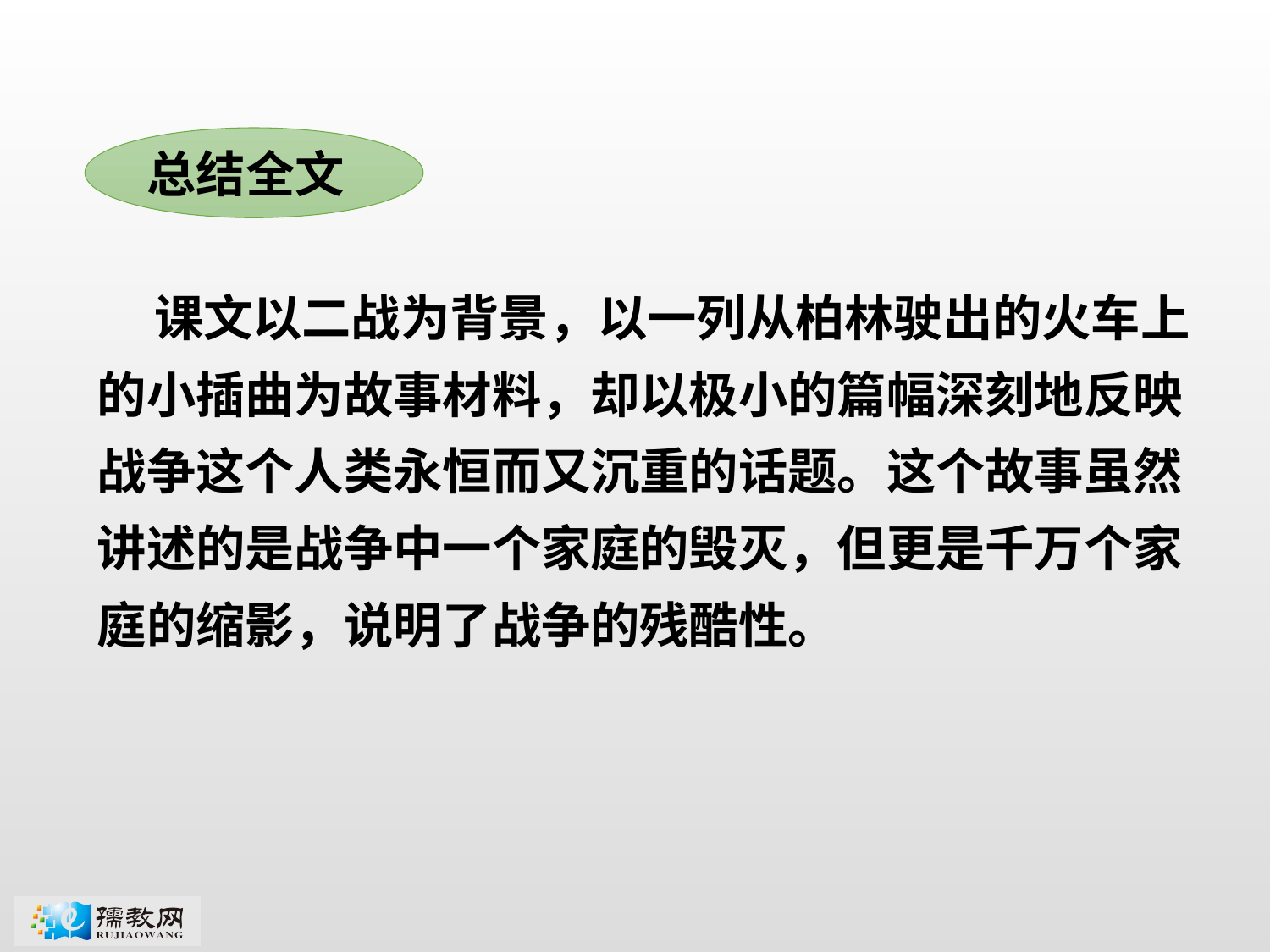

总结全文
    课文以二战为背景，以一列从柏林驶出的火车上的小插曲为故事材料，却以极小的篇幅深刻地反映战争这个人类永恒而又沉重的话题。这个故事虽然讲述的是战争中一个家庭的毁灭，但更是千万个家庭的缩影，说明了战争的残酷性。